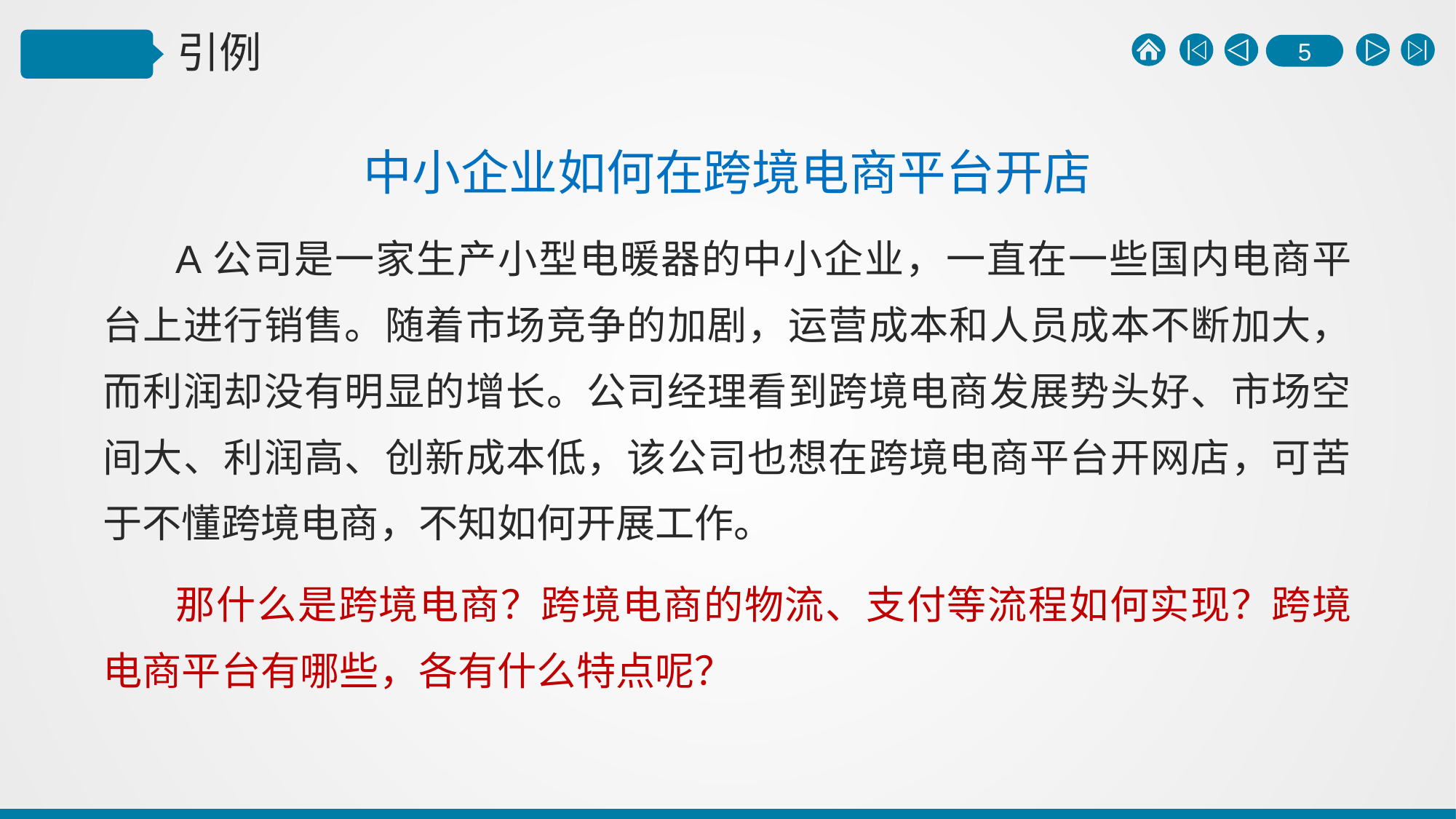

中小企业如何在跨境电商平台开店
A公司是一家生产小型电暖器的中小企业，一直在一些国内电商平台上进行销售。随着市场竞争的加剧，运营成本和人员成本不断加大，而利润却没有明显的增长。公司经理看到跨境电商发展势头好、市场空间大、利润高、创新成本低，该公司也想在跨境电商平台开网店，可苦于不懂跨境电商，不知如何开展工作。
那什么是跨境电商？跨境电商的物流、支付等流程如何实现？跨境电商平台有哪些，各有什么特点呢？